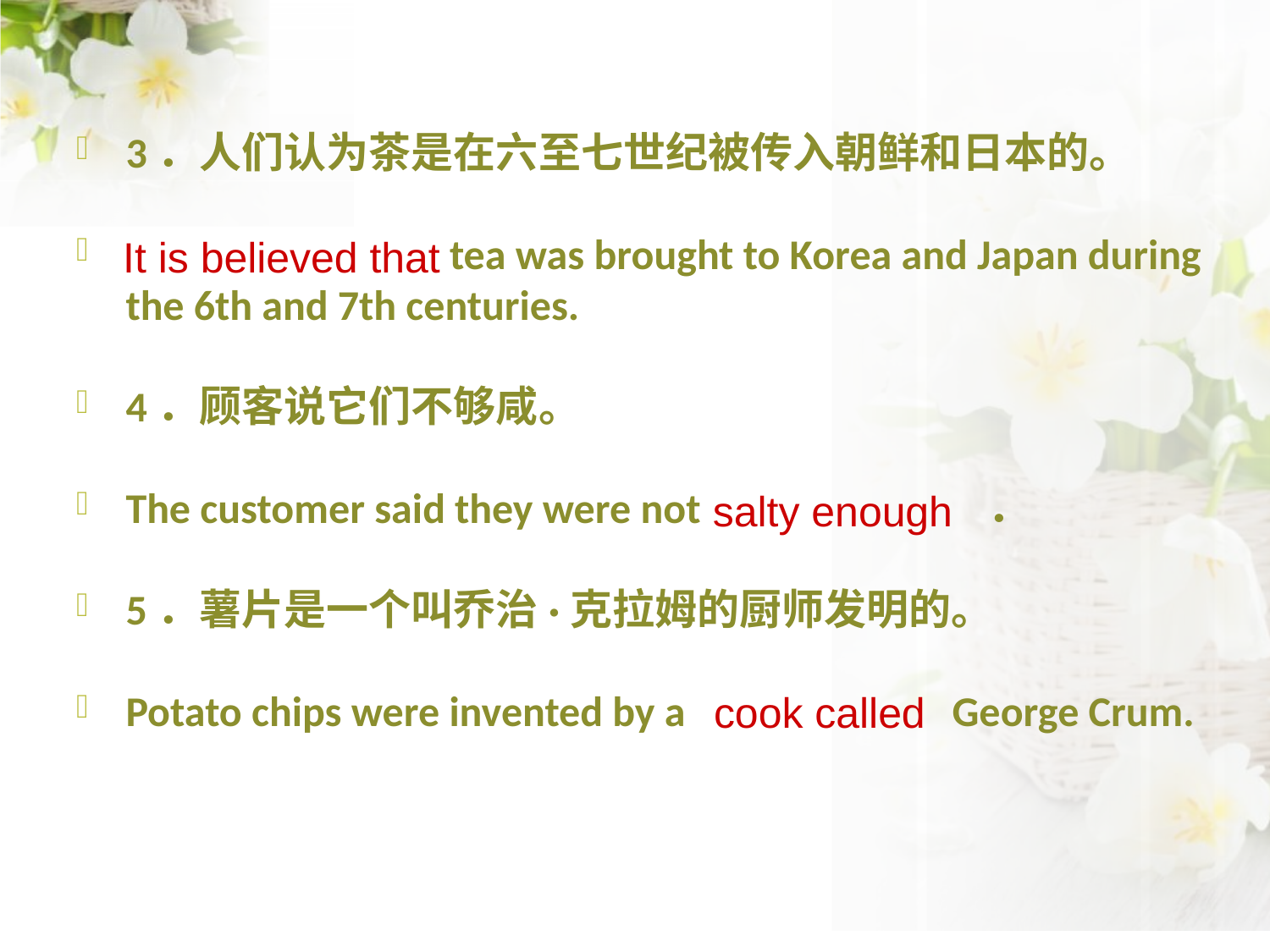

3．人们认为茶是在六至七世纪被传入朝鲜和日本的。

                                  tea was brought to Korea and Japan during the 6th and 7th centuries.

4．顾客说它们不够咸。

The customer said they were not                             ．

5．薯片是一个叫乔治·克拉姆的厨师发明的。

Potato chips were invented by a                            George Crum.
It is believed that
salty enough
 cook called